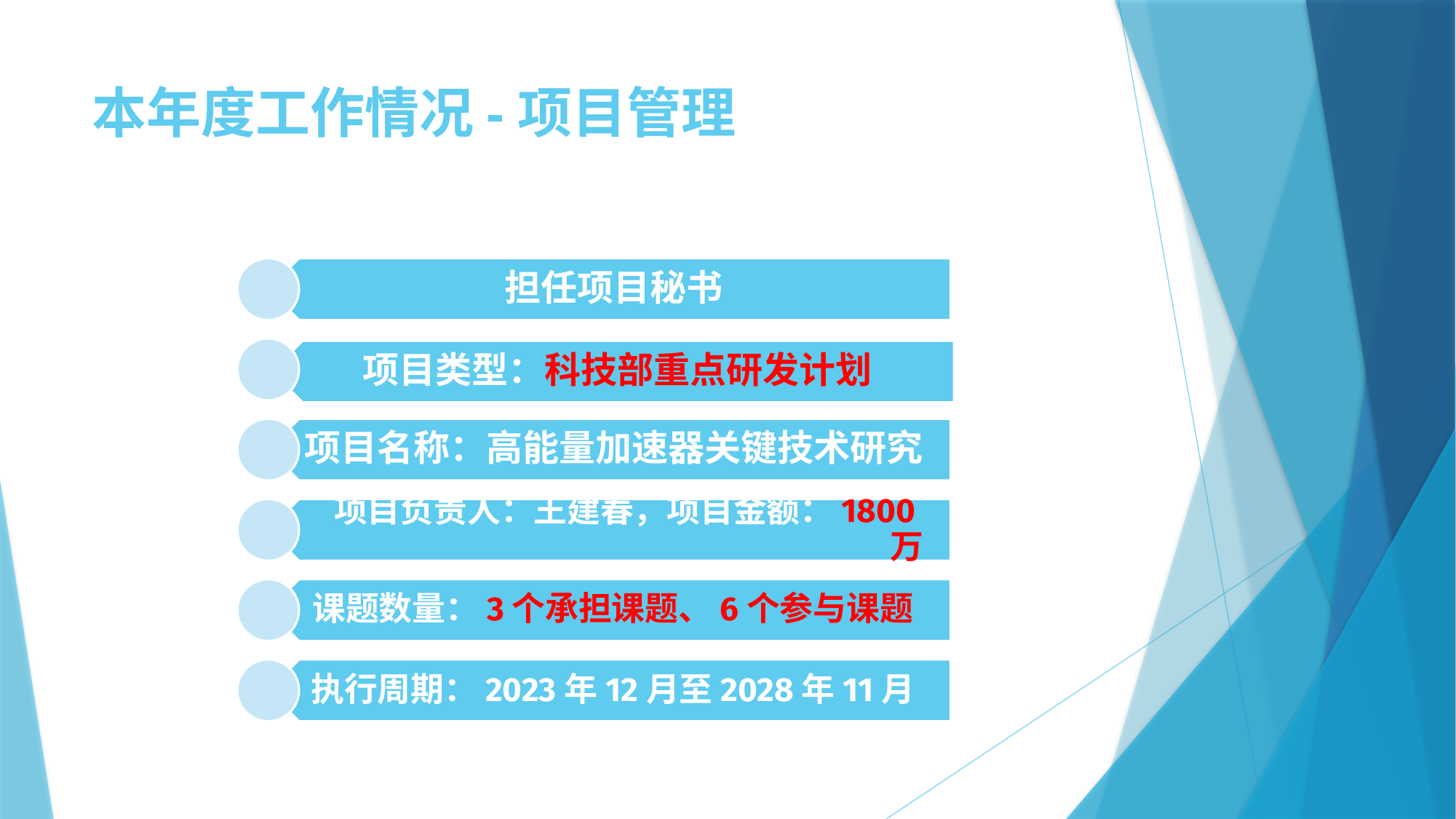

# 本年度工作情况-项目管理
担任项目秘书
项目类型：科技部重点研发计划
项目名称：高能量加速器关键技术研究
项目负责人：王建春，项目金额：1800万
课题数量：3个承担课题、6个参与课题
执行周期：2023年12月至2028年11月